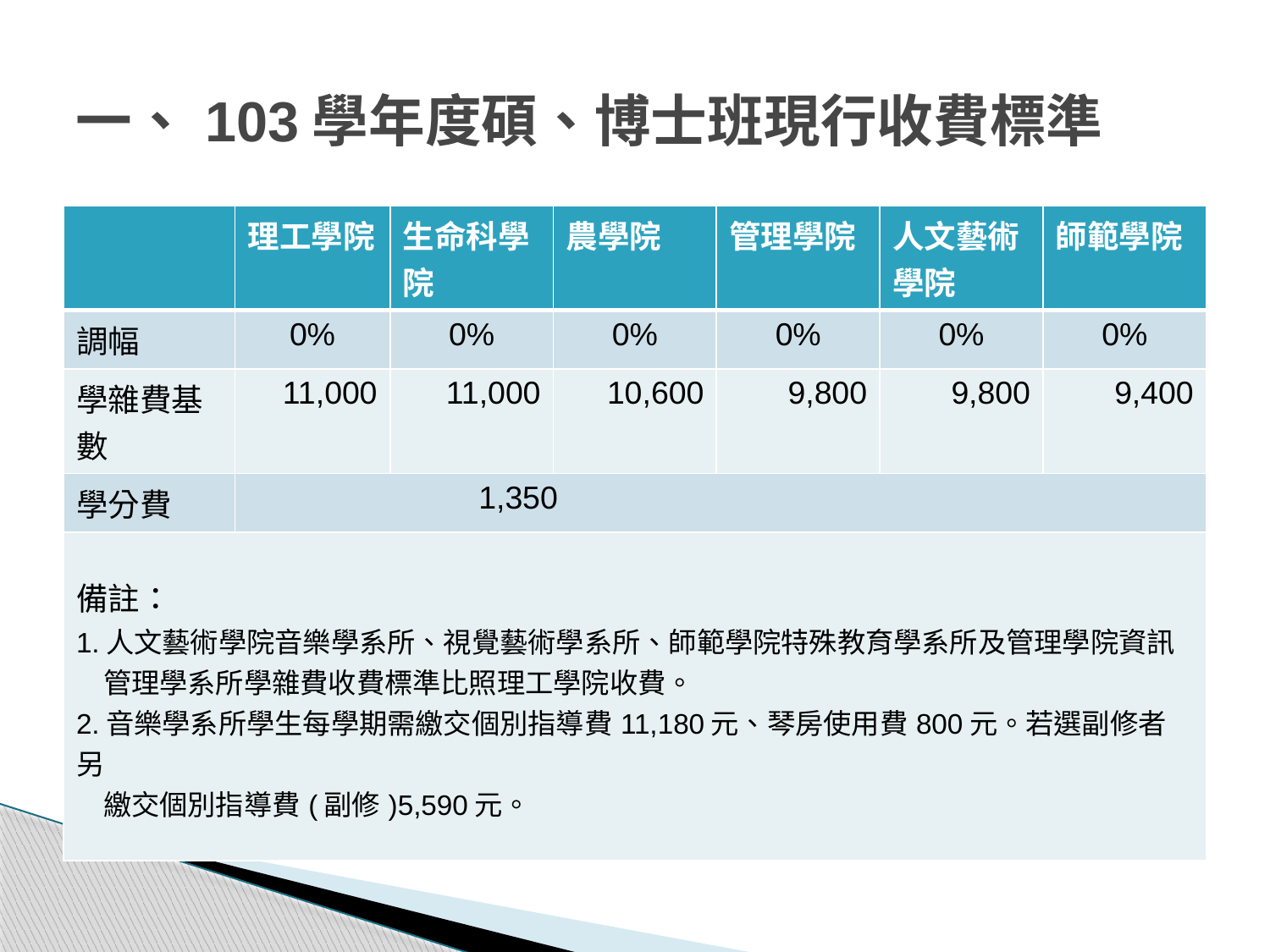

# 一、103學年度碩、博士班現行收費標準
|  | 理工學院 | 生命科學院 | 農學院 | 管理學院 | 人文藝術學院 | 師範學院 |
| --- | --- | --- | --- | --- | --- | --- |
| 調幅 | 0% | 0% | 0% | 0% | 0% | 0% |
| 學雜費基數 | 11,000 | 11,000 | 10,600 | 9,800 | 9,800 | 9,400 |
| 學分費 | 1,350 |  |  |  |  |  |
| 備註： 1.人文藝術學院音樂學系所、視覺藝術學系所、師範學院特殊教育學系所及管理學院資訊 管理學系所學雜費收費標準比照理工學院收費。 2.音樂學系所學生每學期需繳交個別指導費11,180元、琴房使用費800元。若選副修者另 繳交個別指導費(副修)5,590元。 |  |  |  |  |  |  |